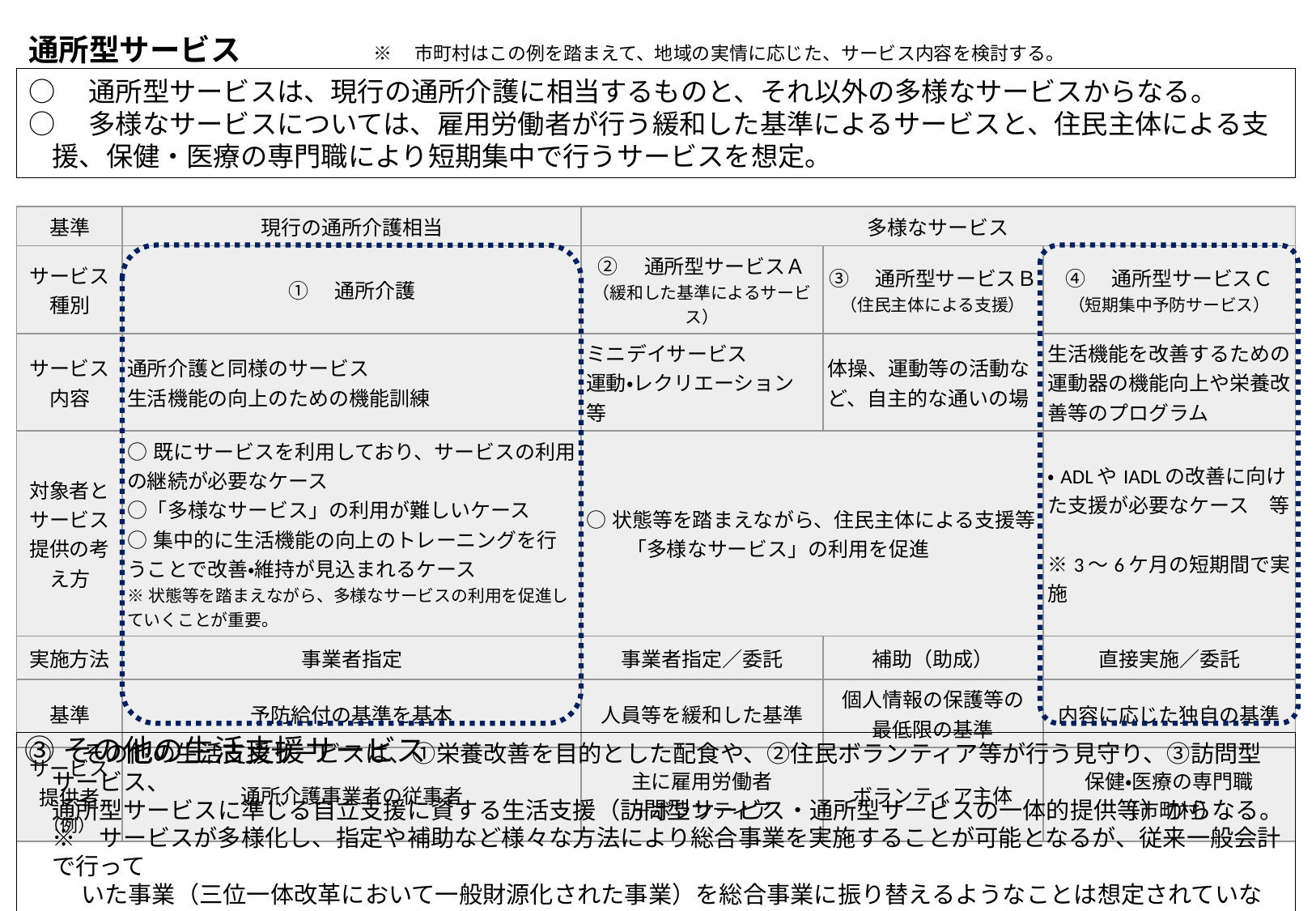

通所型サービス

※　市町村はこの例を踏まえて、地域の実情に応じた、サービス内容を検討する。
○　通所型サービスは、現行の通所介護に相当するものと、それ以外の多様なサービスからなる。
○　多様なサービスについては、雇用労働者が行う緩和した基準によるサービスと、住民主体による支援、保健・医療の専門職により短期集中で行うサービスを想定。
| 基準 | 現行の通所介護相当 | 多様なサービス |  |  |
| --- | --- | --- | --- | --- |
| サービス 種別 | ①　通所介護 | ②　通所型サービスＡ （緩和した基準によるサービス） | ③　通所型サービスＢ （住民主体による支援） | ④　通所型サービスＣ （短期集中予防サービス） |
| サービス 内容 | 通所介護と同様のサービス 生活機能の向上のための機能訓練 | ミニデイサービス　　　 運動・レクリエーション　等 | 体操、運動等の活動など、自主的な通いの場 | 生活機能を改善するための運動器の機能向上や栄養改善等のプログラム |
| 対象者と サービス提供の考え方 | ○既にサービスを利用しており、サービスの利用の継続が必要なケース ○「多様なサービス」の利用が難しいケース ○集中的に生活機能の向上のトレーニングを行うことで改善・維持が見込まれるケース ※状態等を踏まえながら、多様なサービスの利用を促進していくことが重要。 | ○状態等を踏まえながら、住民主体による支援等 　　「多様なサービス」の利用を促進 |  | ・ADLやIADLの改善に向けた支援が必要なケース　等 ※3～6ケ月の短期間で実施 |
| 実施方法 | 事業者指定 | 事業者指定／委託 | 補助（助成） | 直接実施／委託 |
| 基準 | 予防給付の基準を基本 | 人員等を緩和した基準 | 個人情報の保護等の 最低限の基準 | 内容に応じた独自の基準 |
| サービス 提供者（例） | 通所介護事業者の従事者 | 主に雇用労働者 ＋ボランティア | ボランティア主体 | 保健・医療の専門職 （市町村） |

③その他の生活支援サービス
○　その他の生活支援サービスは、①栄養改善を目的とした配食や、②住民ボランティア等が行う見守り、③訪問型サービス、
　通所型サービスに準じる自立支援に資する生活支援（訪問型サービス・通所型サービスの一体的提供等）からなる。
　※　サービスが多様化し、指定や補助など様々な方法により総合事業を実施することが可能となるが、従来一般会計で行って
　　 いた事業（三位一体改革において一般財源化された事業）を総合事業に振り替えるようなことは想定されていない。